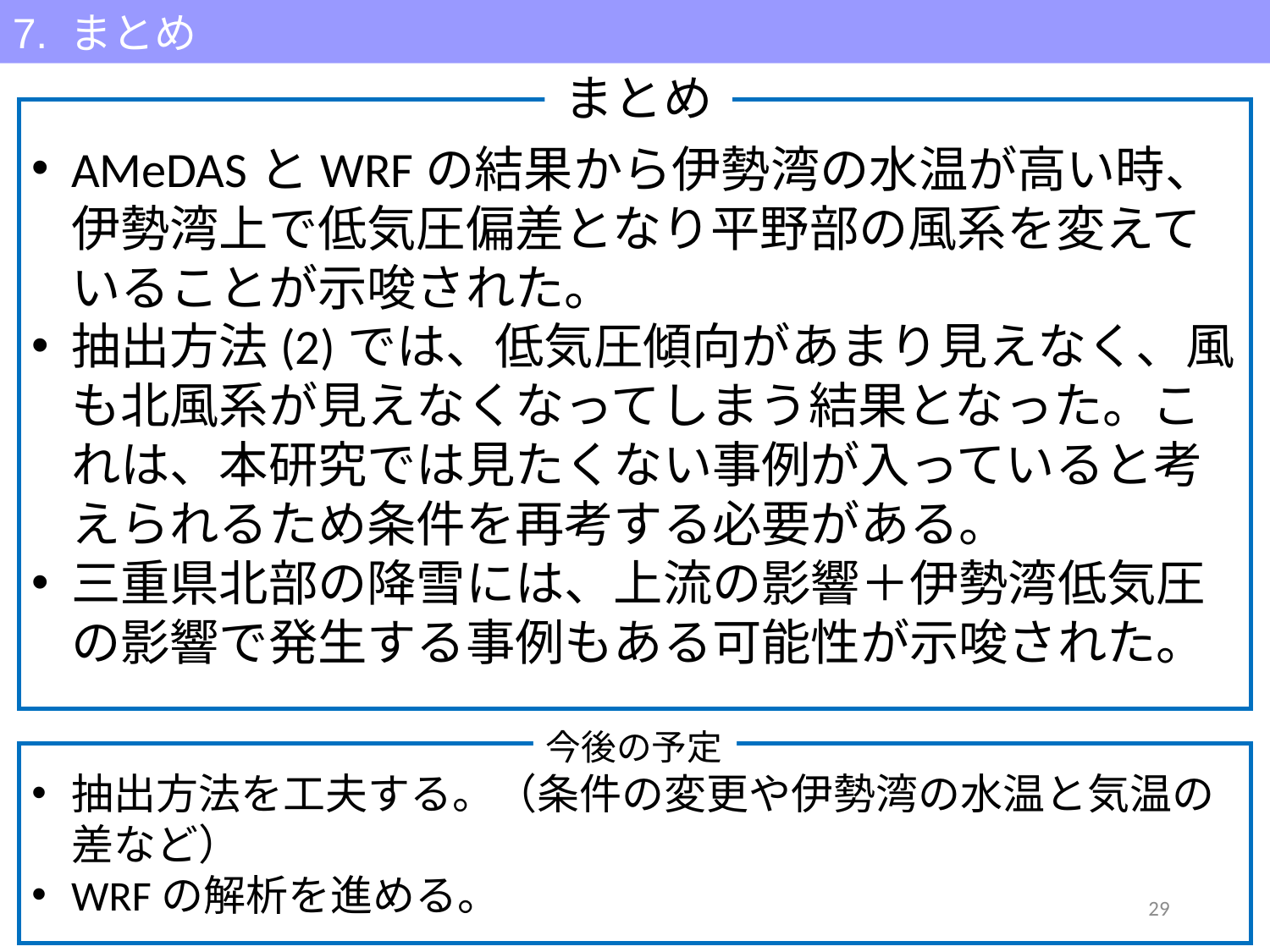

7. まとめ
まとめ
AMeDASとWRFの結果から伊勢湾の水温が高い時、伊勢湾上で低気圧偏差となり平野部の風系を変えていることが示唆された。
抽出方法(2)では、低気圧傾向があまり見えなく、風も北風系が見えなくなってしまう結果となった。これは、本研究では見たくない事例が入っていると考えられるため条件を再考する必要がある。
三重県北部の降雪には、上流の影響＋伊勢湾低気圧の影響で発生する事例もある可能性が示唆された。
今後の予定
抽出方法を工夫する。（条件の変更や伊勢湾の水温と気温の差など）
WRFの解析を進める。
29